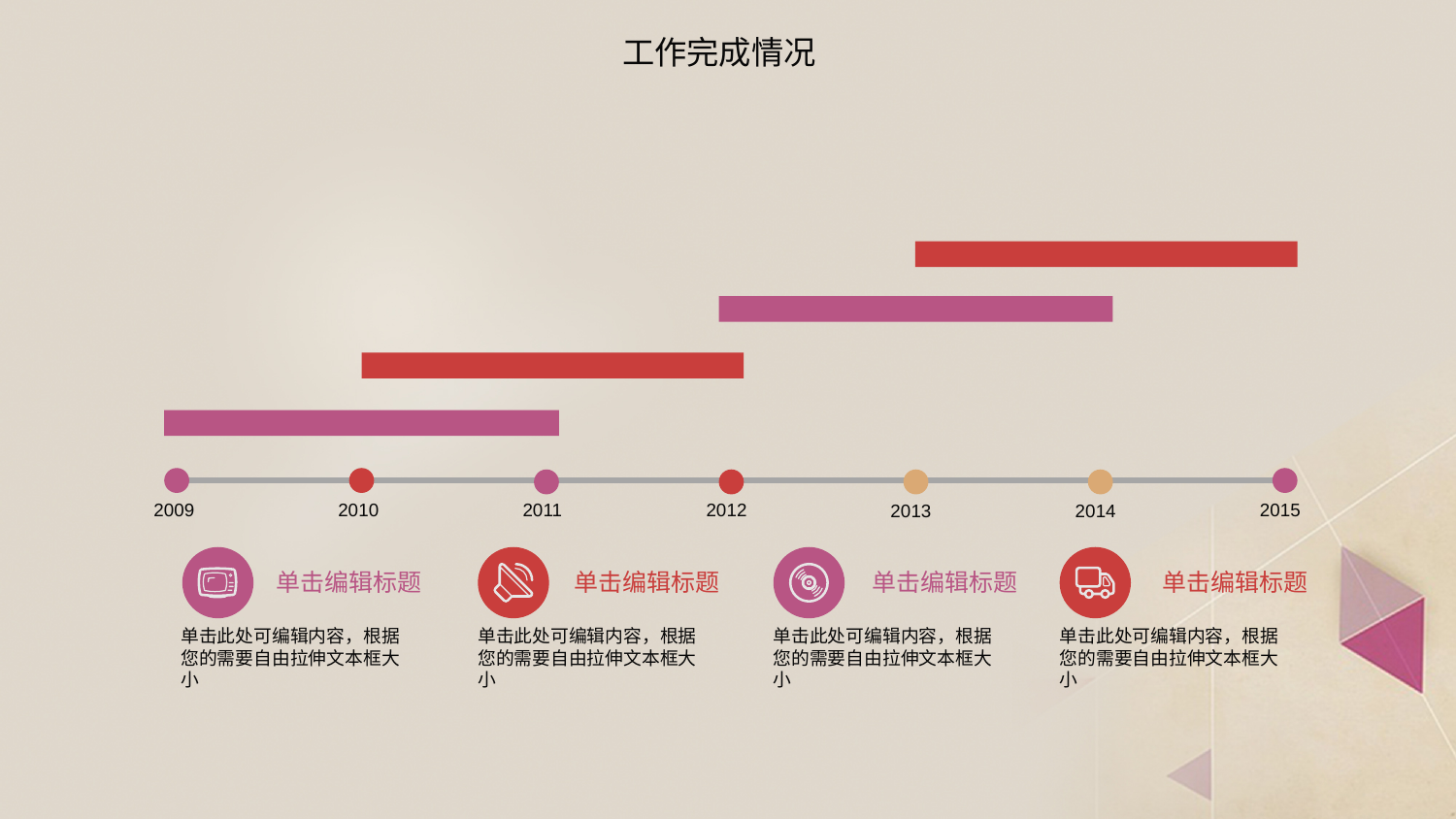

工作完成情况

2011
2009
2015
2012
2010
2013
2014

单击编辑标题
单击编辑标题
单击编辑标题
单击编辑标题
单击此处可编辑内容，根据您的需要自由拉伸文本框大小
单击此处可编辑内容，根据您的需要自由拉伸文本框大小
单击此处可编辑内容，根据您的需要自由拉伸文本框大小
单击此处可编辑内容，根据您的需要自由拉伸文本框大小